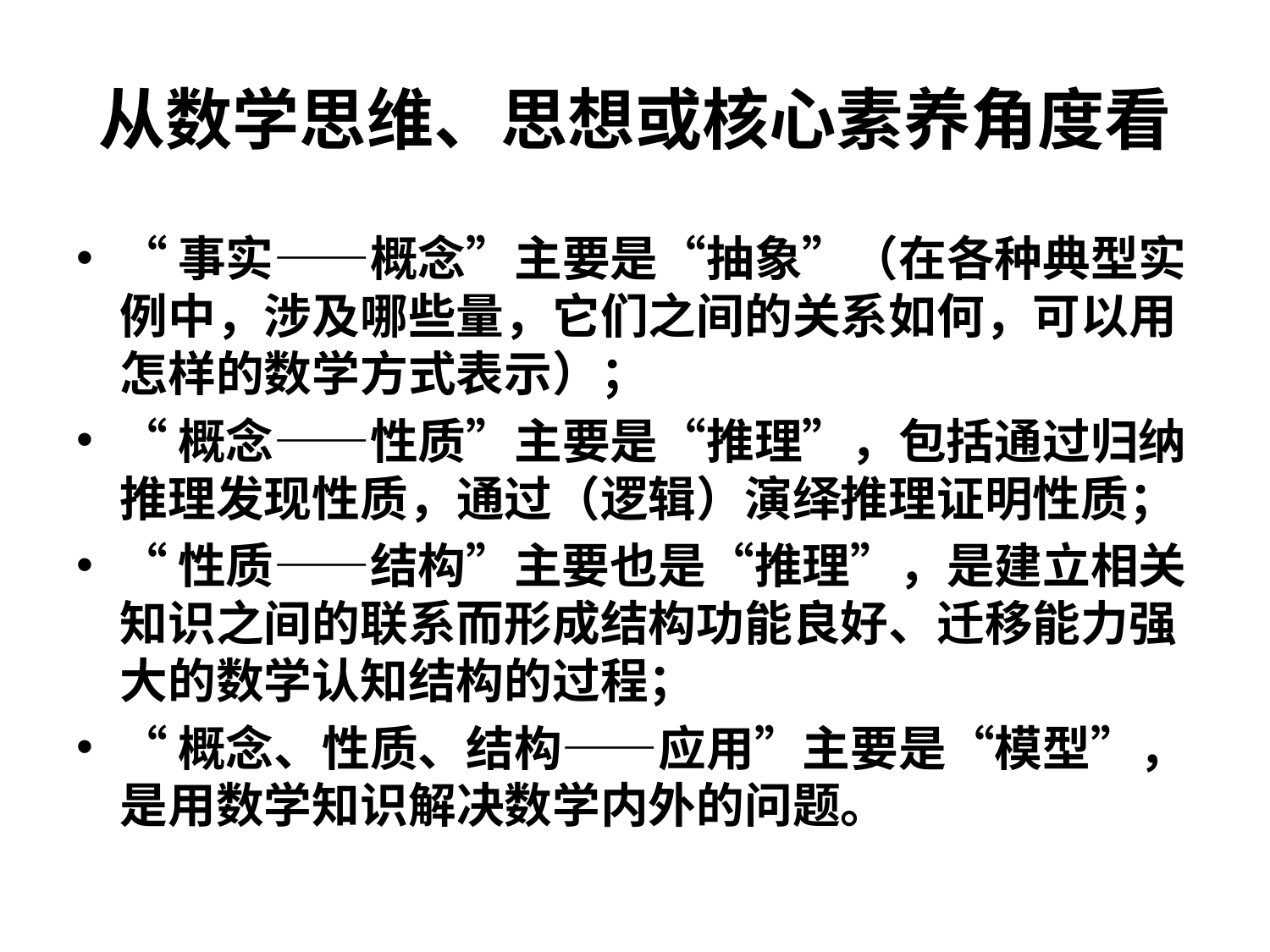

# 从数学思维、思想或核心素养角度看
“事实——概念”主要是“抽象”（在各种典型实例中，涉及哪些量，它们之间的关系如何，可以用怎样的数学方式表示）；
“概念——性质”主要是“推理”，包括通过归纳推理发现性质，通过（逻辑）演绎推理证明性质；
“性质——结构”主要也是“推理”，是建立相关知识之间的联系而形成结构功能良好、迁移能力强大的数学认知结构的过程；
“概念、性质、结构——应用”主要是“模型”，是用数学知识解决数学内外的问题。